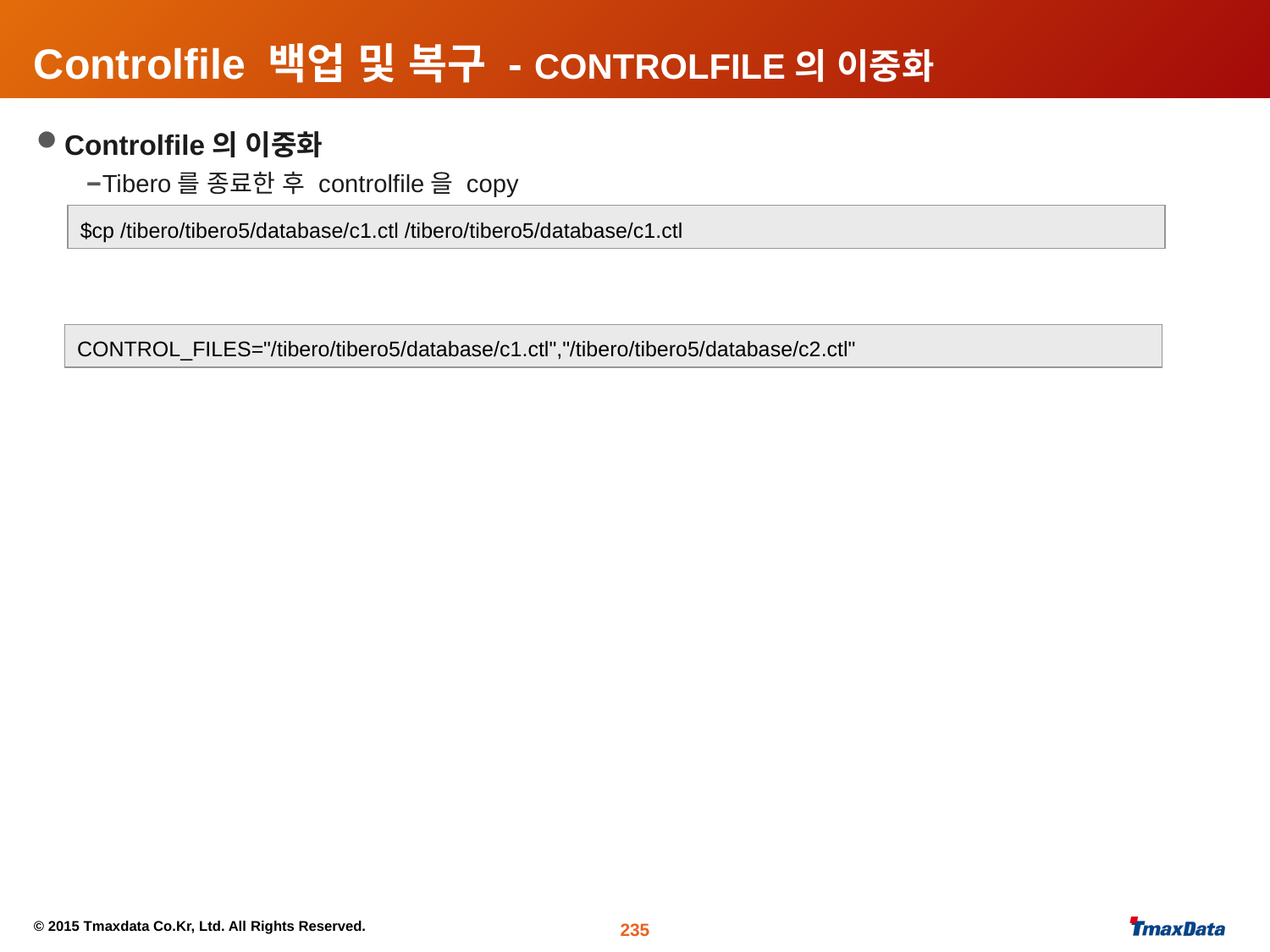

# Controlfile 백업 및 복구 - CONTROLFILE의 이중화
Controlfile의 이중화
Tibero를 종료한 후 controlfile을 copy

$TB_SID.tip 파일의 CONTROL_FILES 항목에 추가
$cp /tibero/tibero5/database/c1.ctl /tibero/tibero5/database/c1.ctl
CONTROL_FILES="/tibero/tibero5/database/c1.ctl","/tibero/tibero5/database/c2.ctl"